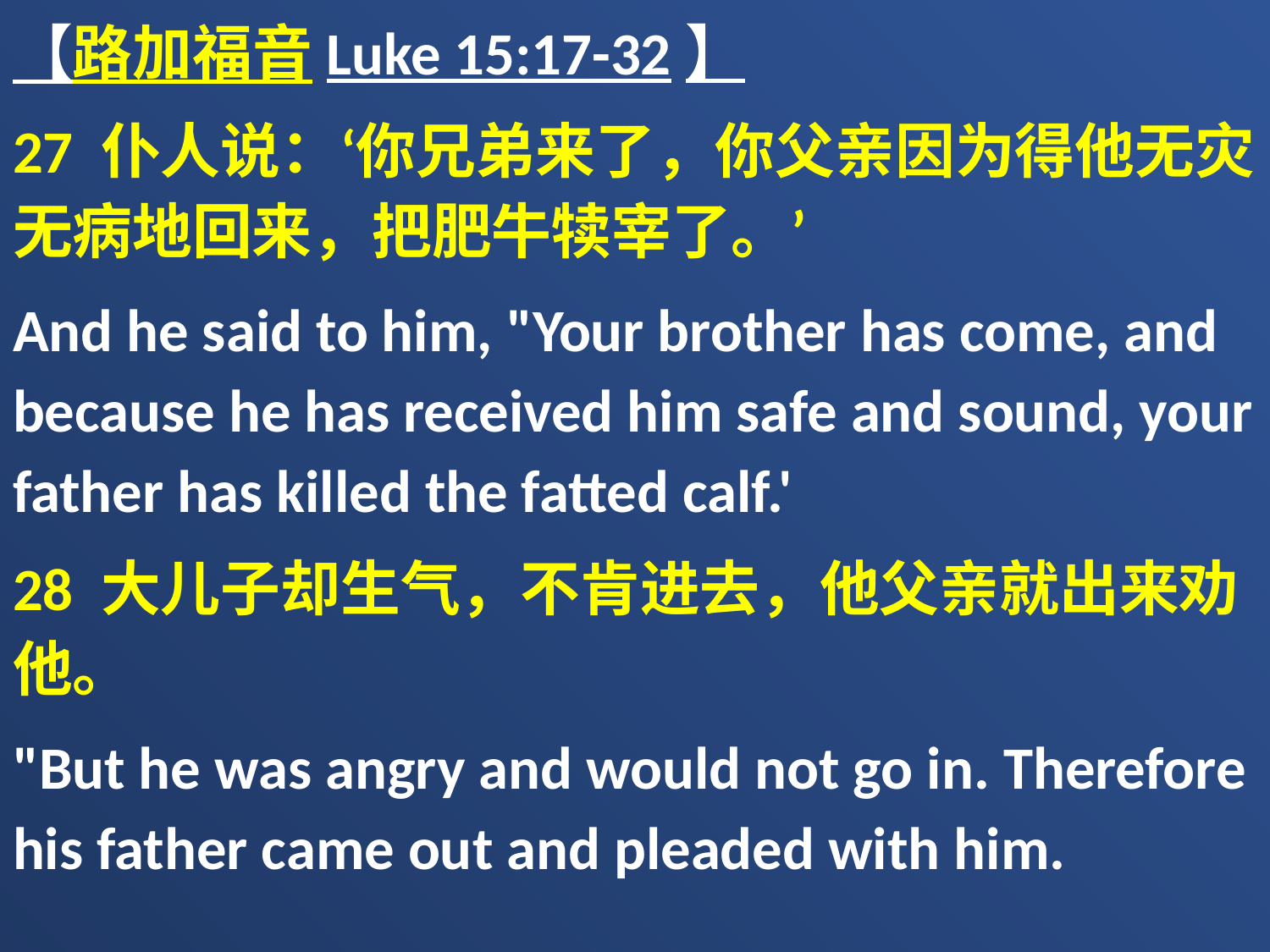

【路加福音Luke 15:17-32】
27 仆人说：‘你兄弟来了，你父亲因为得他无灾无病地回来，把肥牛犊宰了。’
And he said to him, "Your brother has come, and because he has received him safe and sound, your father has killed the fatted calf.'
28 大儿子却生气，不肯进去，他父亲就出来劝他。
"But he was angry and would not go in. Therefore his father came out and pleaded with him.